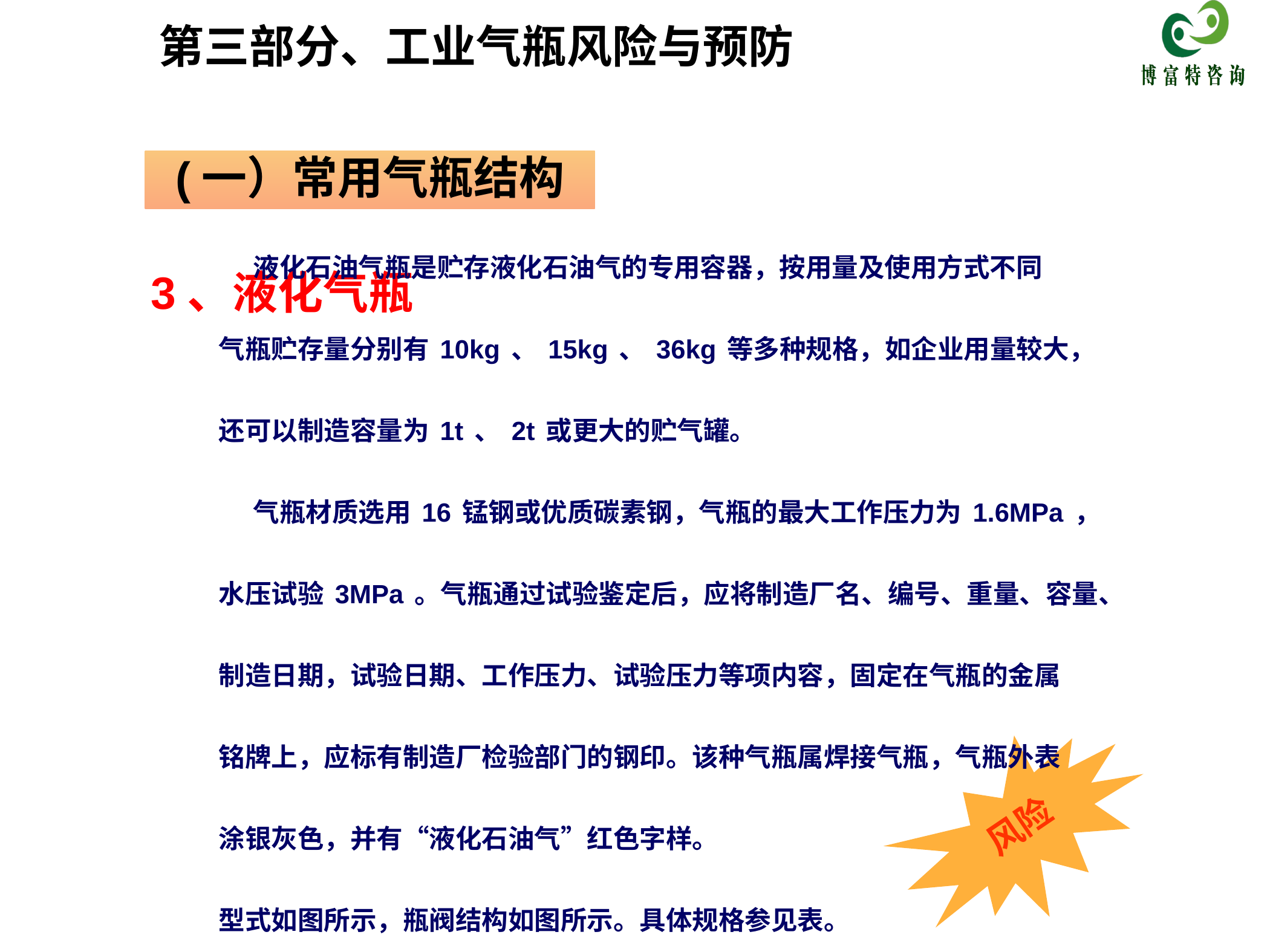

第三部分、工业气瓶风险与预防
(一）常用气瓶结构
3、液化气瓶
    液化石油气瓶是贮存液化石油气的专用容器，按用量及使用方式不同
气瓶贮存量分别有10kg、15kg、36kg等多种规格，如企业用量较大，
还可以制造容量为1t、2t或更大的贮气罐。
    气瓶材质选用16锰钢或优质碳素钢，气瓶的最大工作压力为1.6MPa，
水压试验3MPa。气瓶通过试验鉴定后，应将制造厂名、编号、重量、容量、
制造日期，试验日期、工作压力、试验压力等项内容，固定在气瓶的金属
铭牌上，应标有制造厂检验部门的钢印。该种气瓶属焊接气瓶，气瓶外表
涂银灰色，并有“液化石油气”红色字样。
型式如图所示，瓶阀结构如图所示。具体规格参见表。
风险